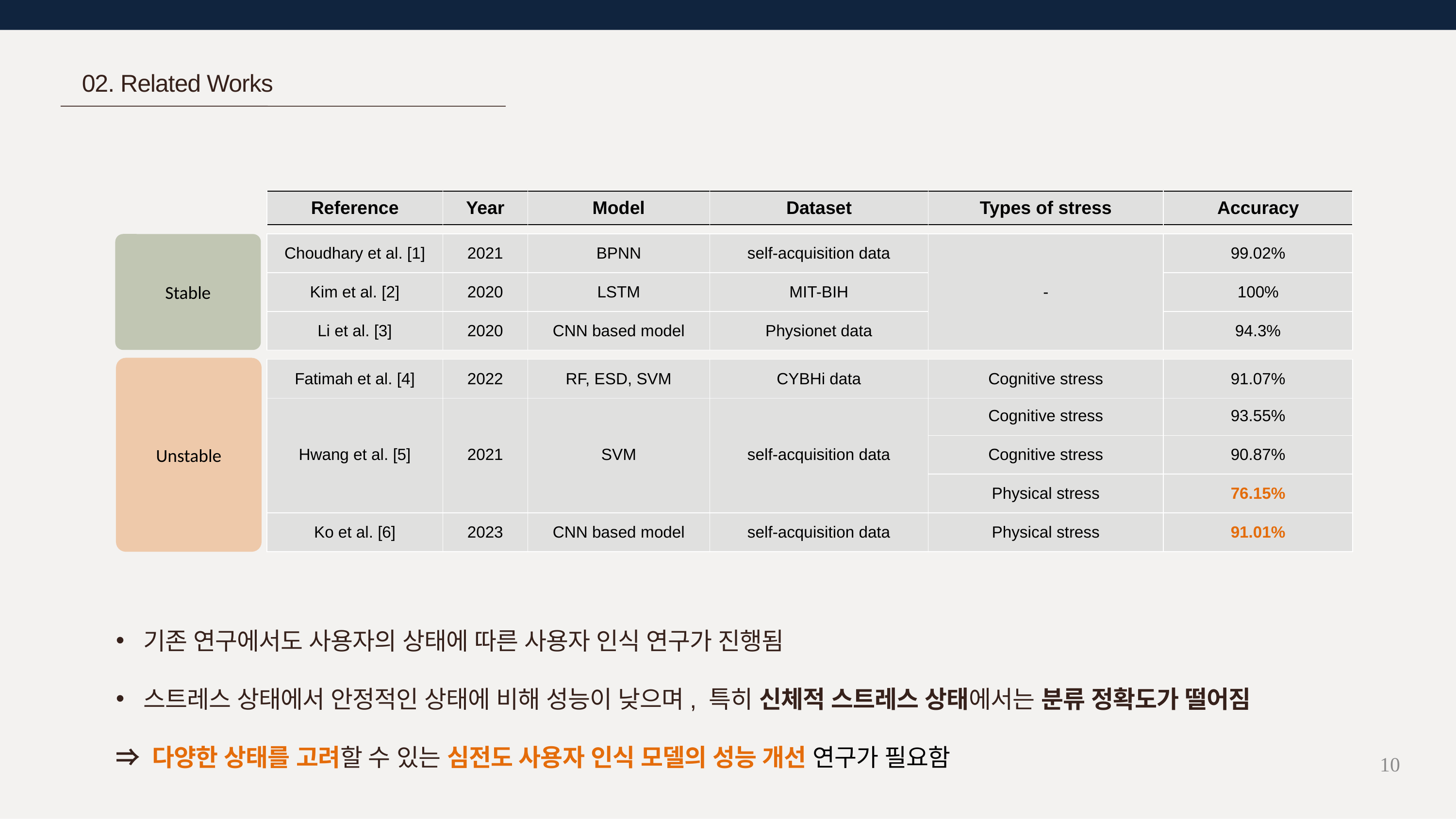

02. Related Works

| Reference | Year | Model | Dataset | Types of stress | Accuracy |
| --- | --- | --- | --- | --- | --- |
| Choudhary et al. [1] | 2021 | BPNN | self-acquisition data | - | 99.02% |
| --- | --- | --- | --- | --- | --- |
| Kim et al. [2] | 2020 | LSTM | MIT-BIH |  | 100% |
| Li et al. [3] | 2020 | CNN based model | Physionet data |  | 94.3% |
Stable
Unstable
| Fatimah et al. [4] | 2022 | RF, ESD, SVM | CYBHi data | Cognitive stress | 91.07% |
| --- | --- | --- | --- | --- | --- |
| Hwang et al. [5] | 2021 | SVM | self-acquisition data | Cognitive stress | 93.55% |
| --- | --- | --- | --- | --- | --- |
|  |  |  |  | Cognitive stress | 90.87% |
|  |  |  |  | Physical stress | 76.15% |
| Ko et al. [6] | 2023 | CNN based model | self-acquisition data | Physical stress | 91.01% |
기존 연구에서도 사용자의 상태에 따른 사용자 인식 연구가 진행됨
스트레스 상태에서 안정적인 상태에 비해 성능이 낮으며, 특히 신체적 스트레스 상태에서는 분류 정확도가 떨어짐
⇒ 다양한 상태를 고려할 수 있는 심전도 사용자 인식 모델의 성능 개선 연구가 필요함
10